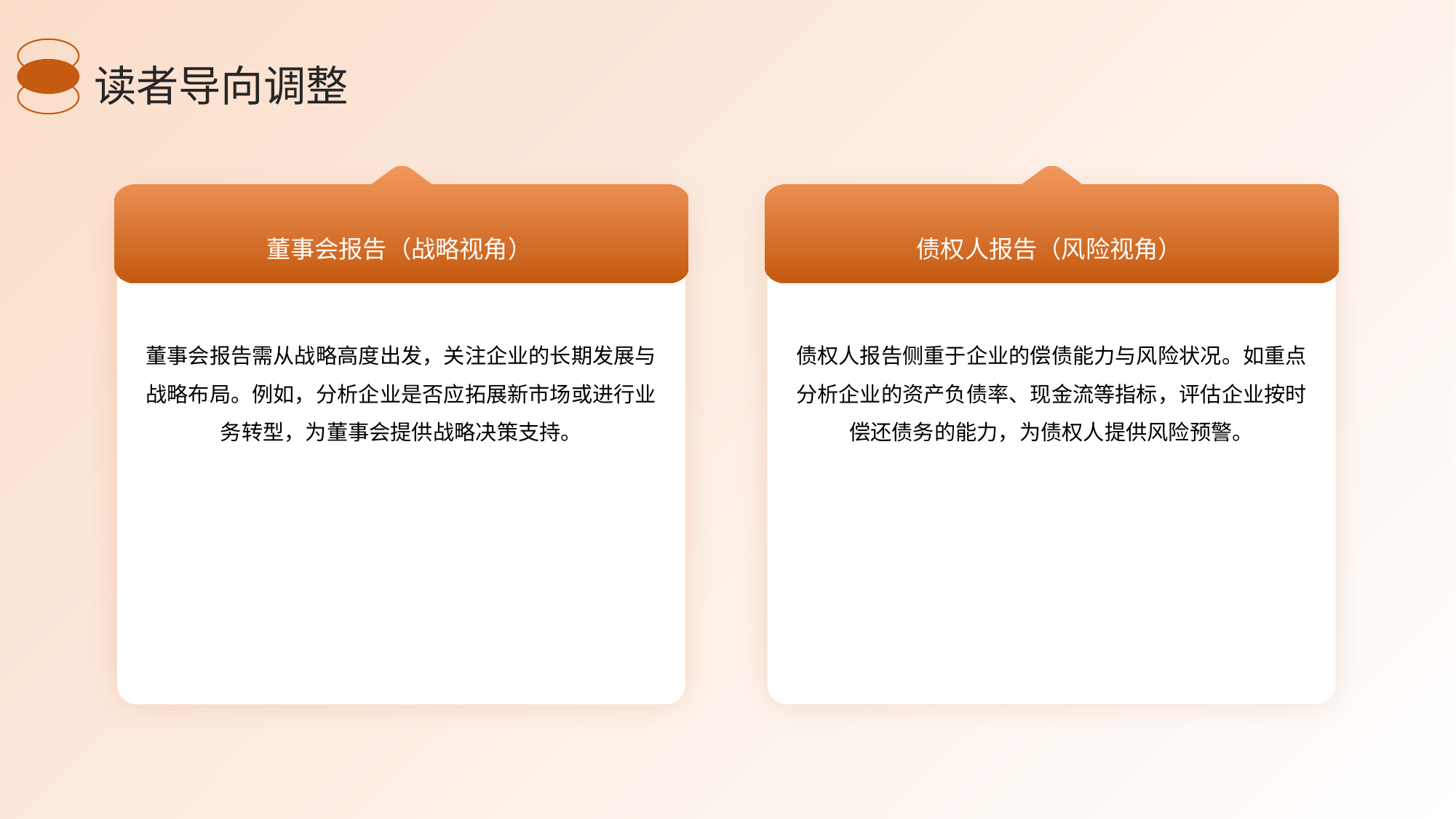

读者导向调整

董事会报告（战略视角）
债权人报告（风险视角）
董事会报告需从战略高度出发，关注企业的长期发展与战略布局。例如，分析企业是否应拓展新市场或进行业务转型，为董事会提供战略决策支持。
债权人报告侧重于企业的偿债能力与风险状况。如重点分析企业的资产负债率、现金流等指标，评估企业按时偿还债务的能力，为债权人提供风险预警。